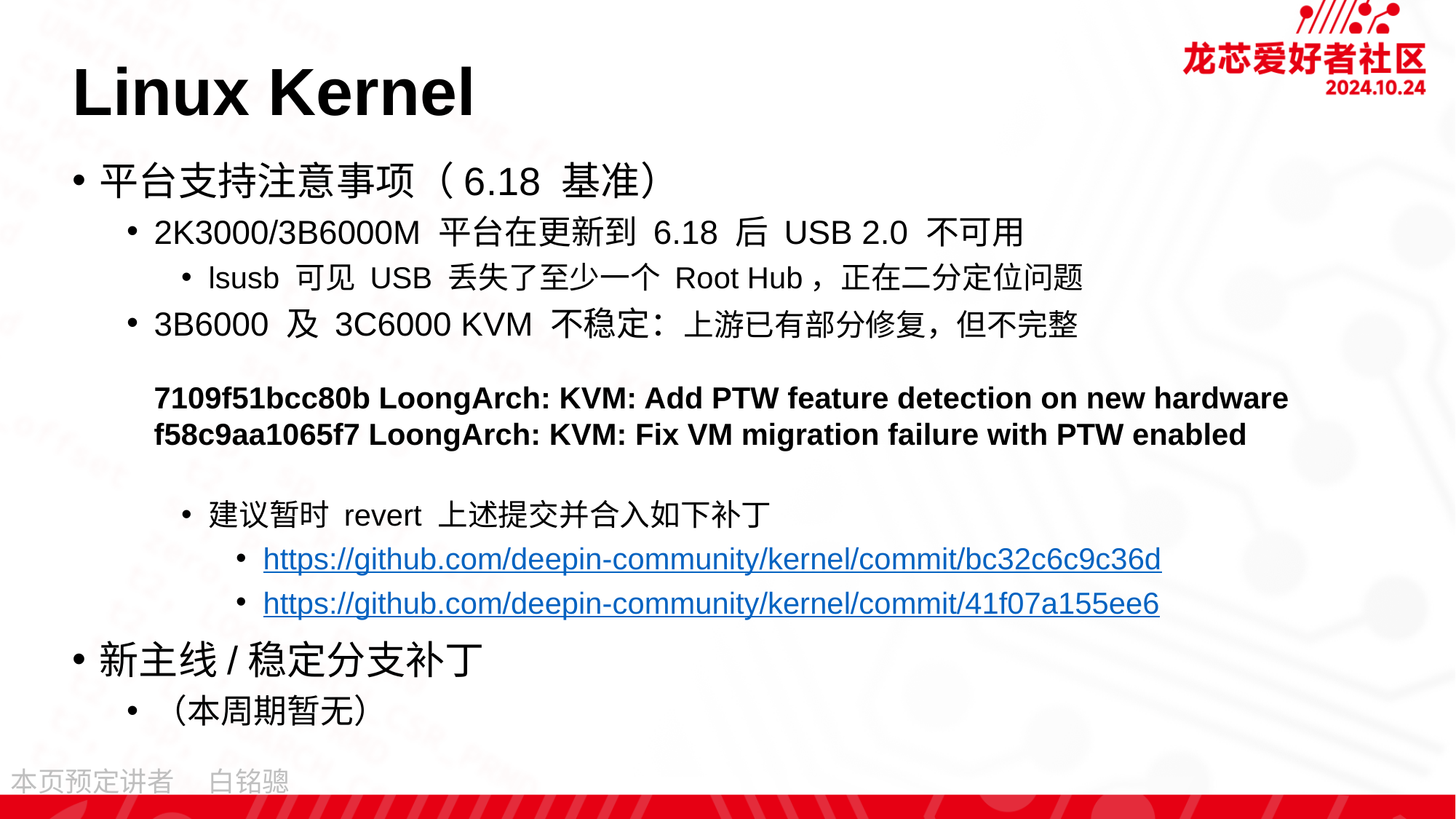

# Linux Kernel
平台支持注意事项（6.18 基准）
2K3000/3B6000M 平台在更新到 6.18 后 USB 2.0 不可用
lsusb 可见 USB 丢失了至少一个 Root Hub，正在二分定位问题
3B6000 及 3C6000 KVM 不稳定：上游已有部分修复，但不完整
7109f51bcc80b LoongArch: KVM: Add PTW feature detection on new hardware
f58c9aa1065f7 LoongArch: KVM: Fix VM migration failure with PTW enabled
建议暂时 revert 上述提交并合入如下补丁
https://github.com/deepin-community/kernel/commit/bc32c6c9c36d
https://github.com/deepin-community/kernel/commit/41f07a155ee6
新主线/稳定分支补丁
（本周期暂无）
白铭骢